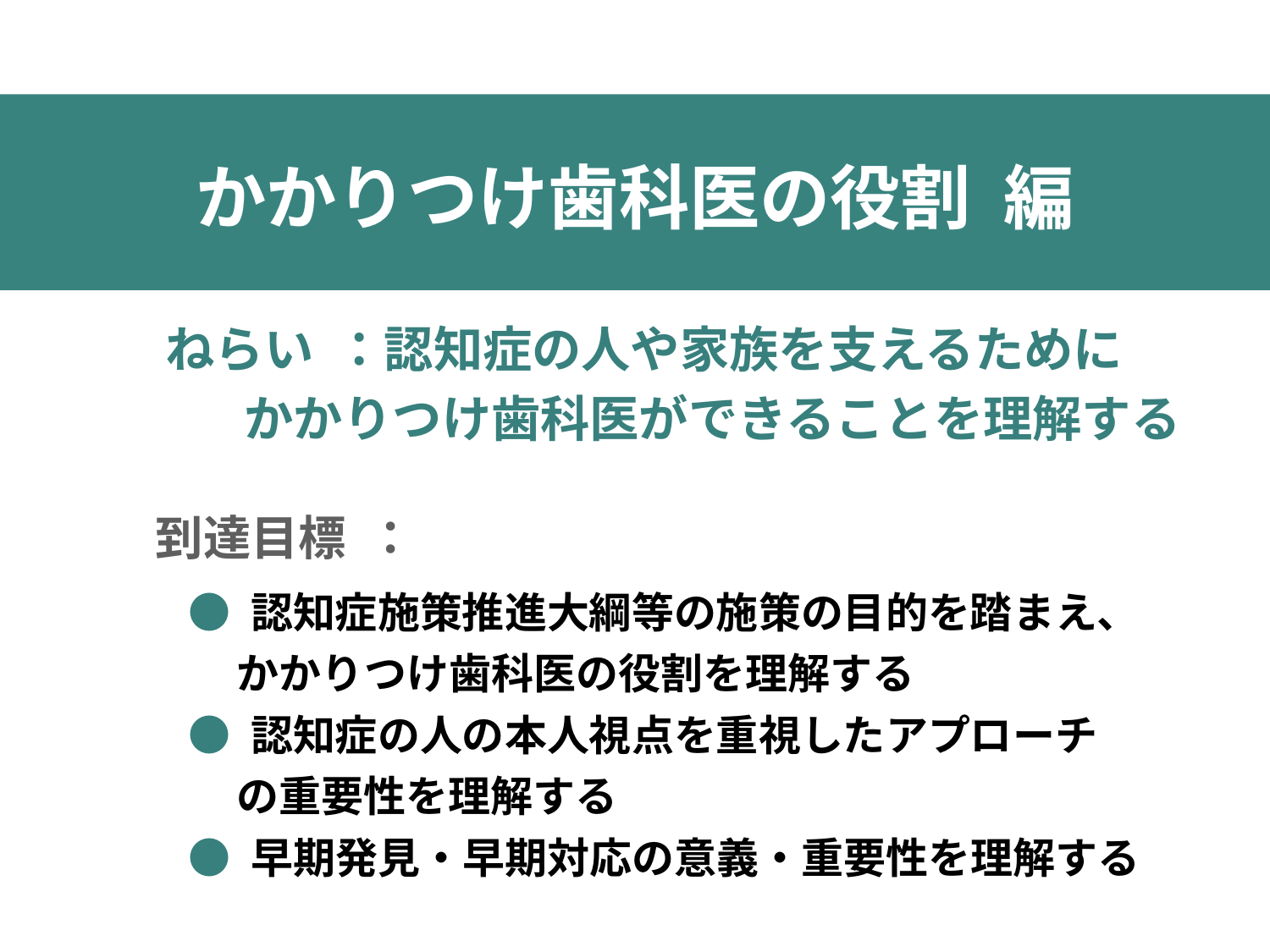

かかりつけ歯科医の役割  編
  ねらい　：認知症の人や家族を支えるために
         かかりつけ歯科医ができることを理解する　　　          　
   到達目標　：
      ● 認知症施策推進大綱等の施策の目的を踏まえ、
          かかりつけ歯科医の役割を理解する
      ● 認知症の人の本人視点を重視したアプローチ
          の重要性を理解する
      ● 早期発見・早期対応の意義・重要性を理解する